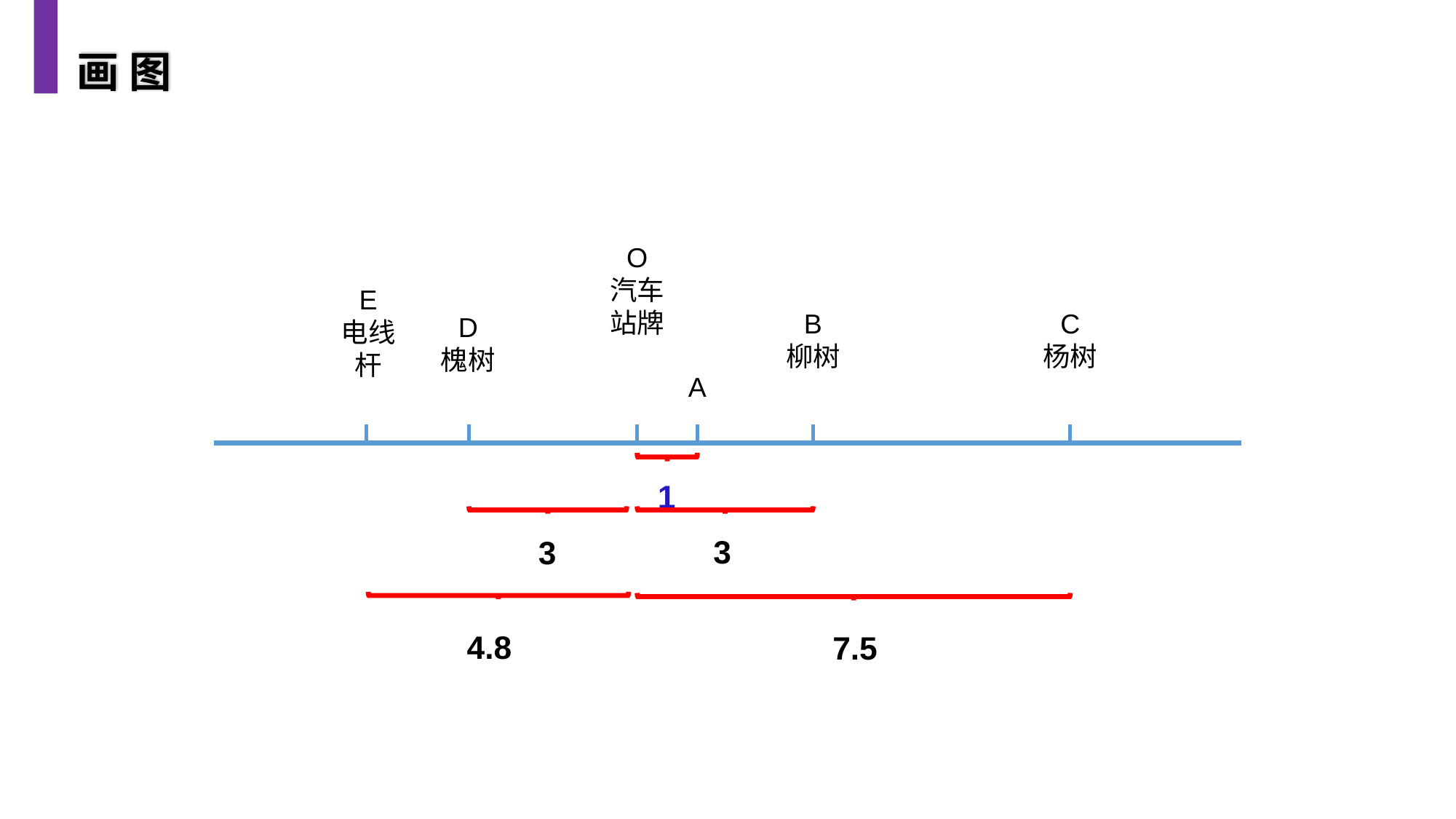

画 图
O
汽车站牌
E
电线杆
B
柳树
C
杨树
D
槐树
A

1
3
3
4.8
7.5